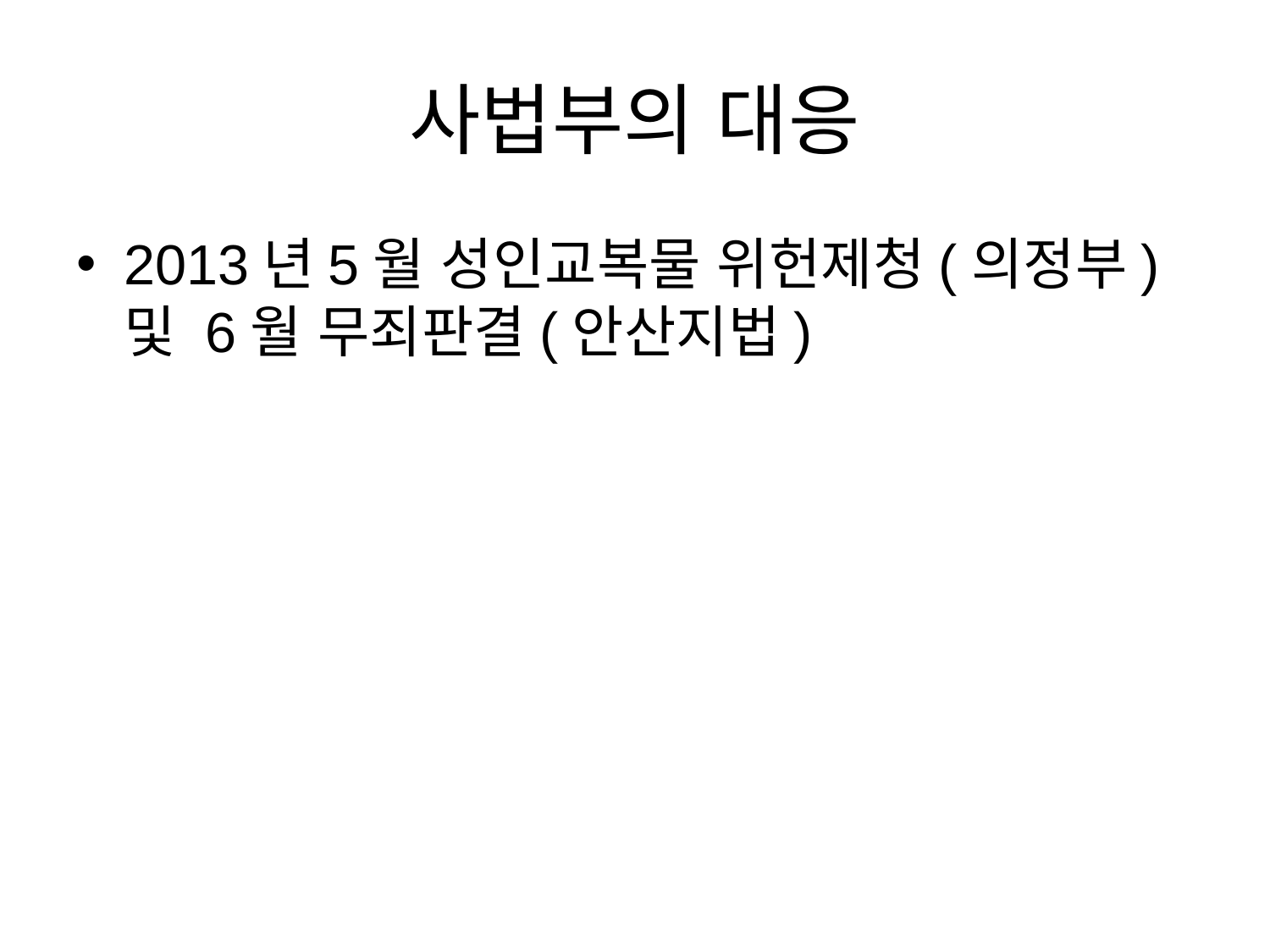

# 사법부의 대응
2013년5월 성인교복물 위헌제청(의정부) 및 6월 무죄판결(안산지법)